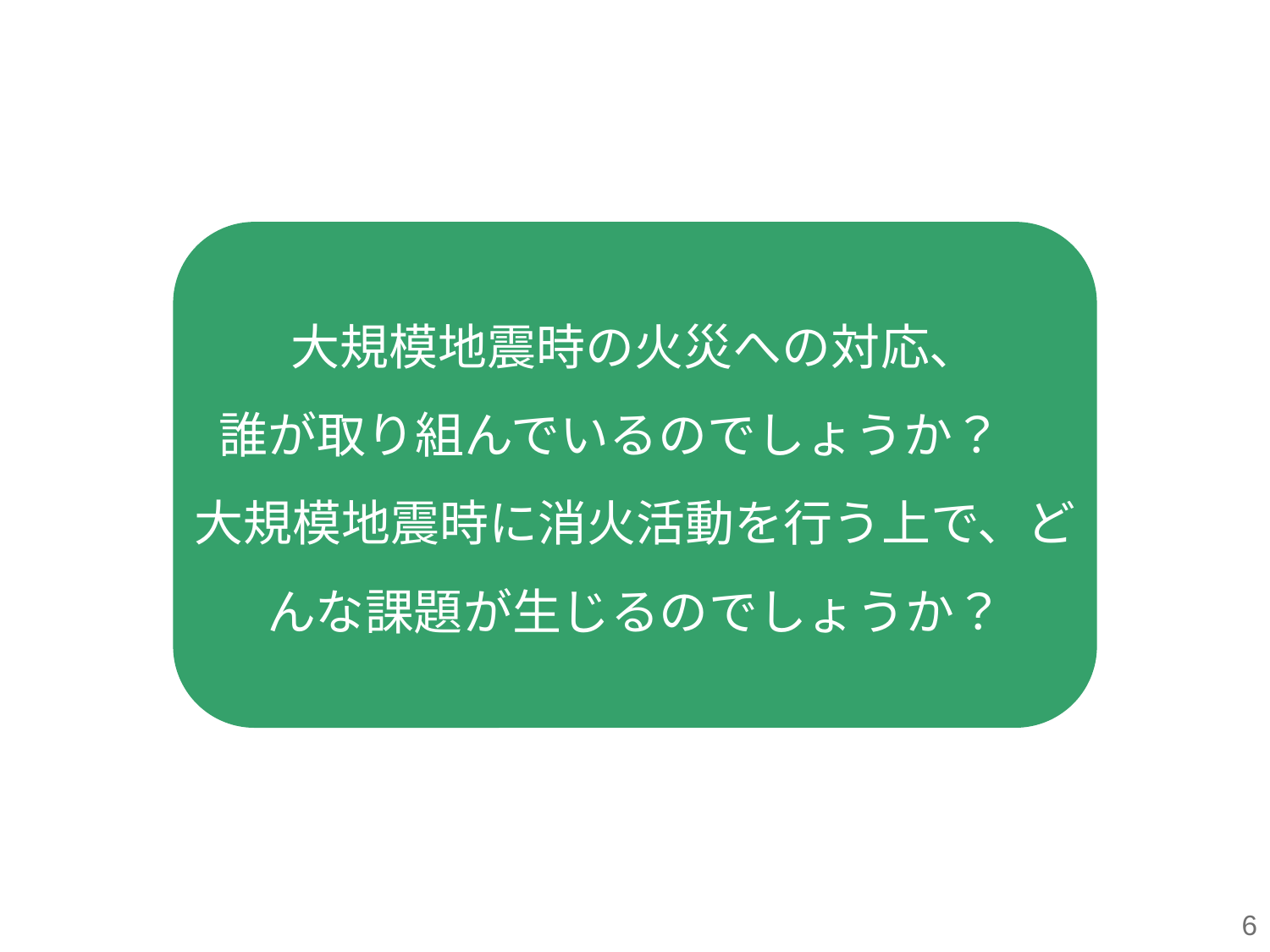

大規模地震時の火災への対応、
誰が取り組んでいるのでしょうか？
大規模地震時に消火活動を行う上で、どんな課題が生じるのでしょうか？
6